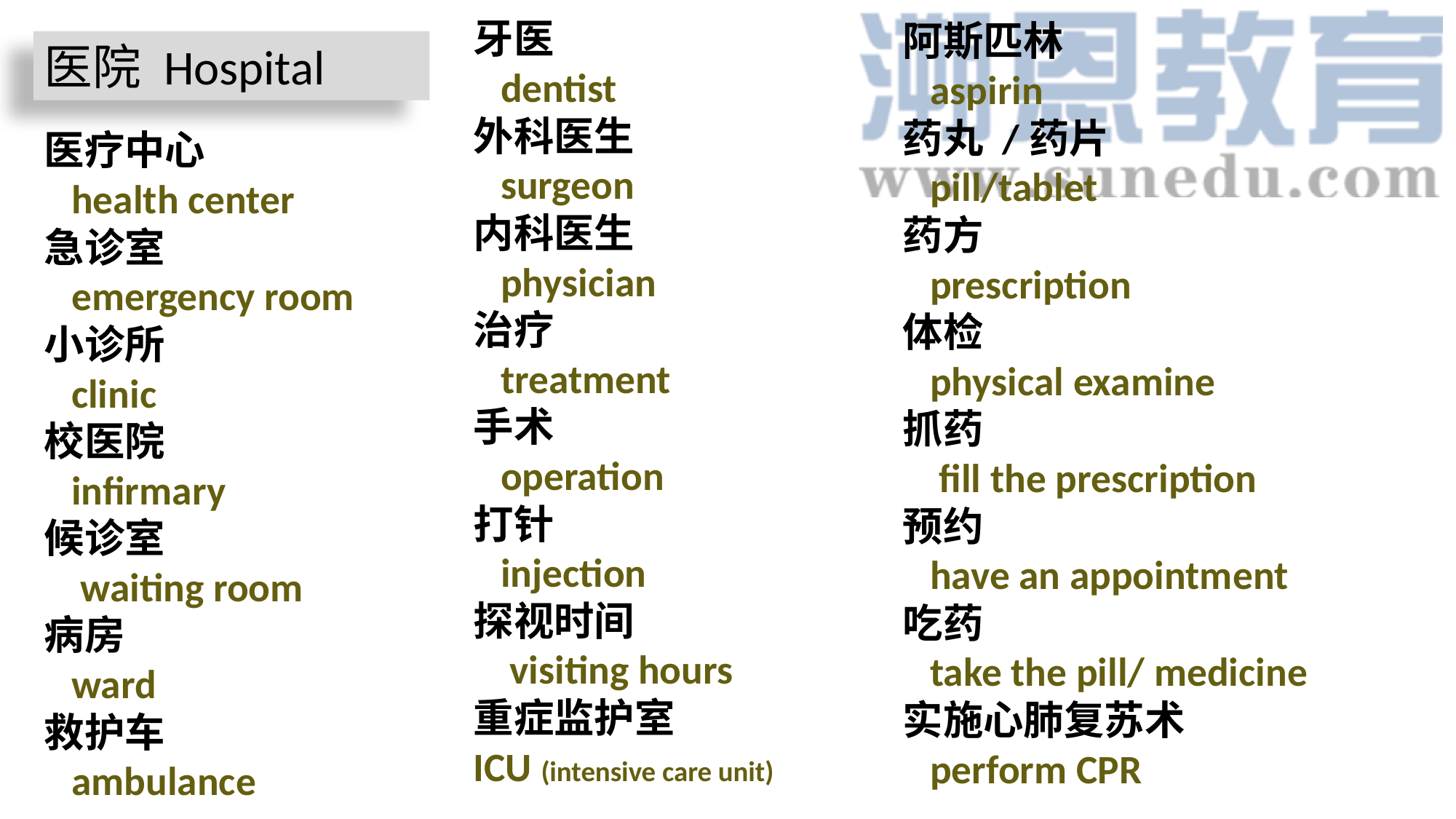

牙医
   dentist
外科医生
   surgeon
内科医生
   physician
治疗
   treatment
手术
   operation
打针
   injection
探视时间
    visiting hours
重症监护室
ICU (intensive care unit)
阿斯匹林
   aspirin
药丸 /药片
   pill/tablet
药方
   prescription
体检
   physical examine
抓药
    fill the prescription
预约
   have an appointment
吃药
   take the pill/ medicine
实施心肺复苏术
   perform CPR
医院 Hospital

医疗中心
   health center
急诊室
   emergency room
小诊所
   clinic
校医院
   infirmary
候诊室
    waiting room
病房
   ward
救护车
   ambulance